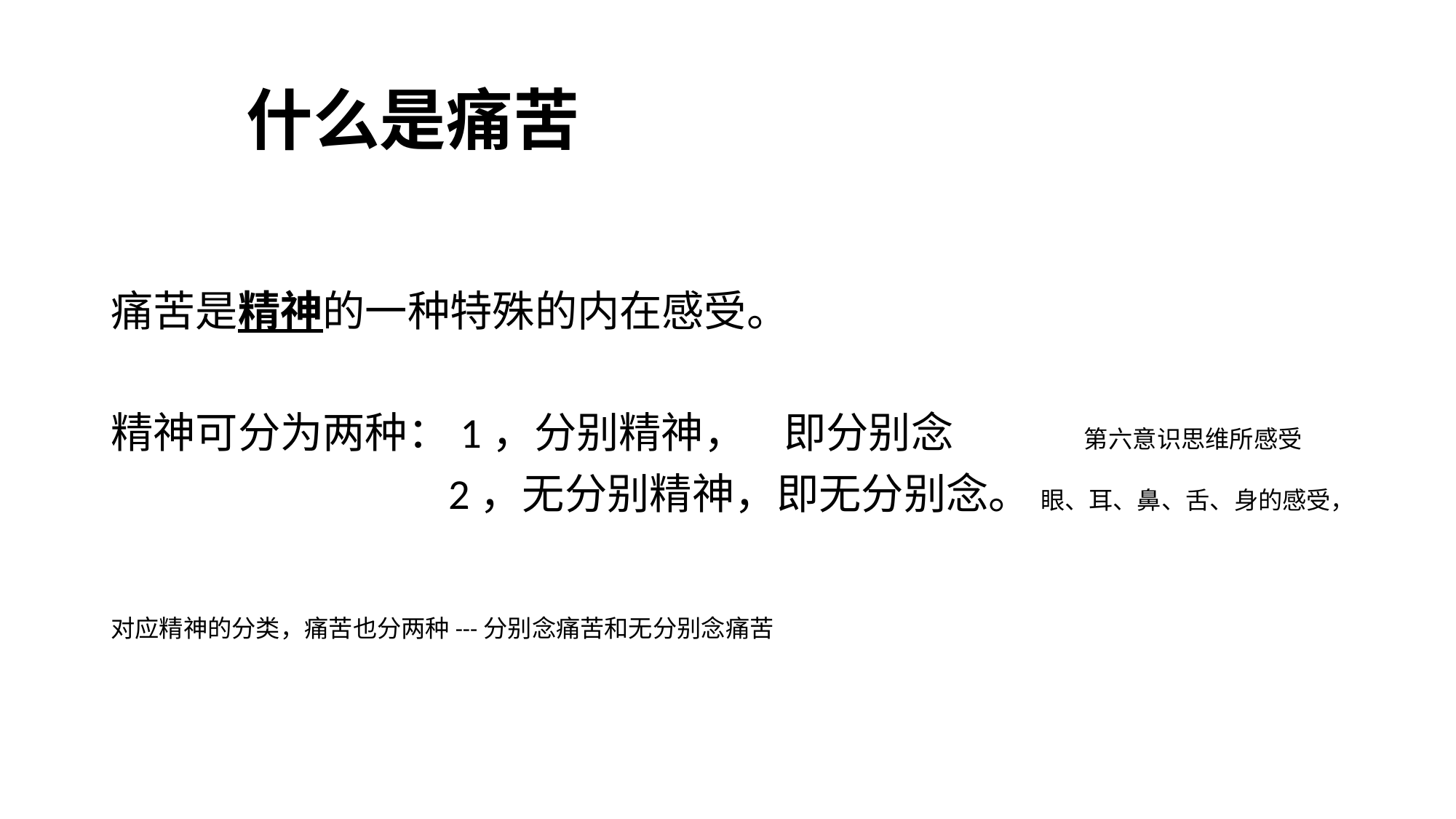

# 什么是痛苦

痛苦是精神的一种特殊的内在感受。

精神可分为两种：1，分别精神，    即分别念                        第六意识思维所感受
                                   2，无分别精神，即无分别念。 眼、耳、鼻、舌、身的感受，

对应精神的分类，痛苦也分两种---分别念痛苦和无分别念痛苦